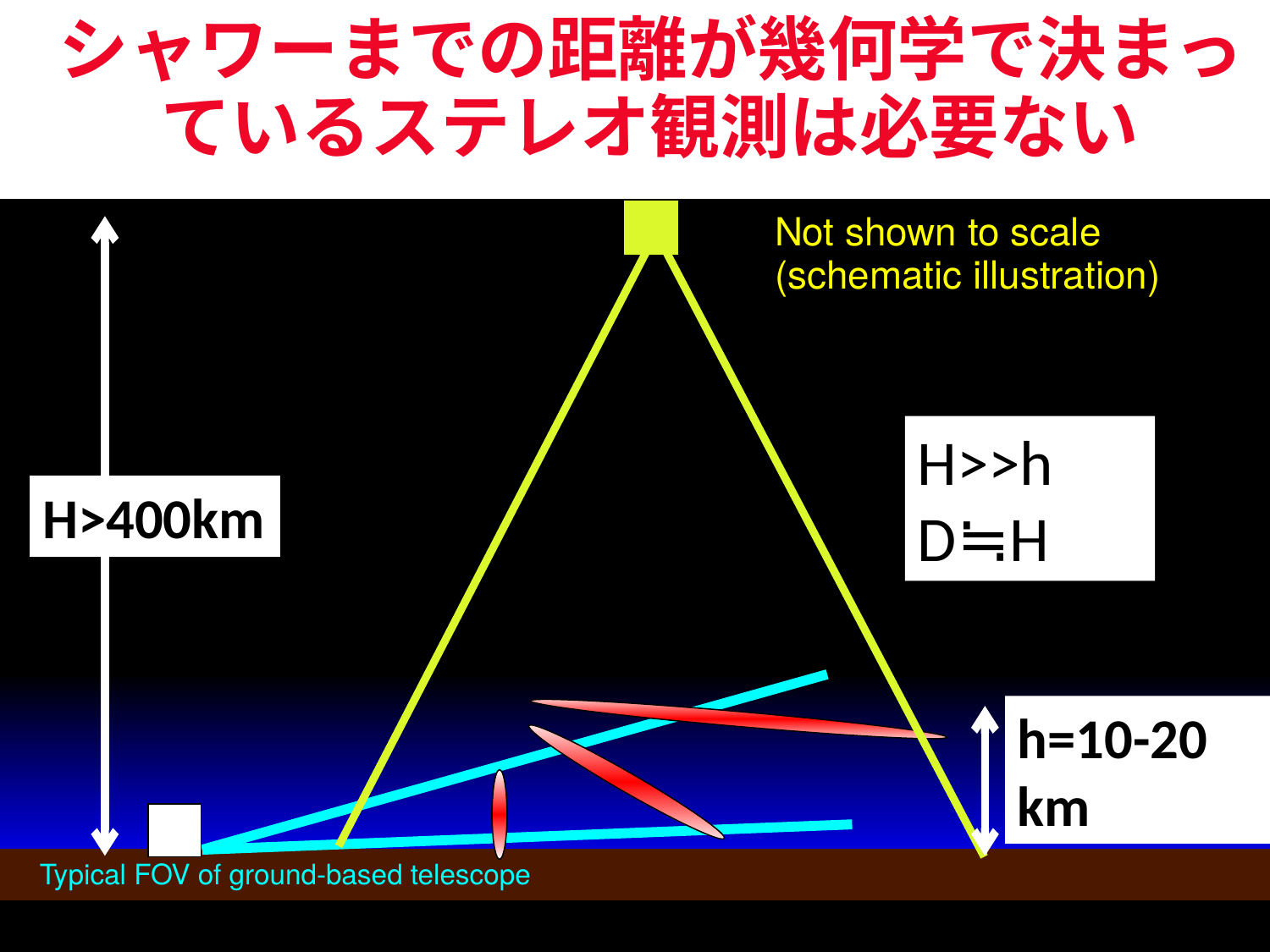

# シャワーまでの距離が幾何学で決まっているステレオ観測は必要ない

Not shown to scale
(schematic illustration)‏

H>>h
D≒H
H>400km

h=10-20 km

Typical FOV of ground-based telescope